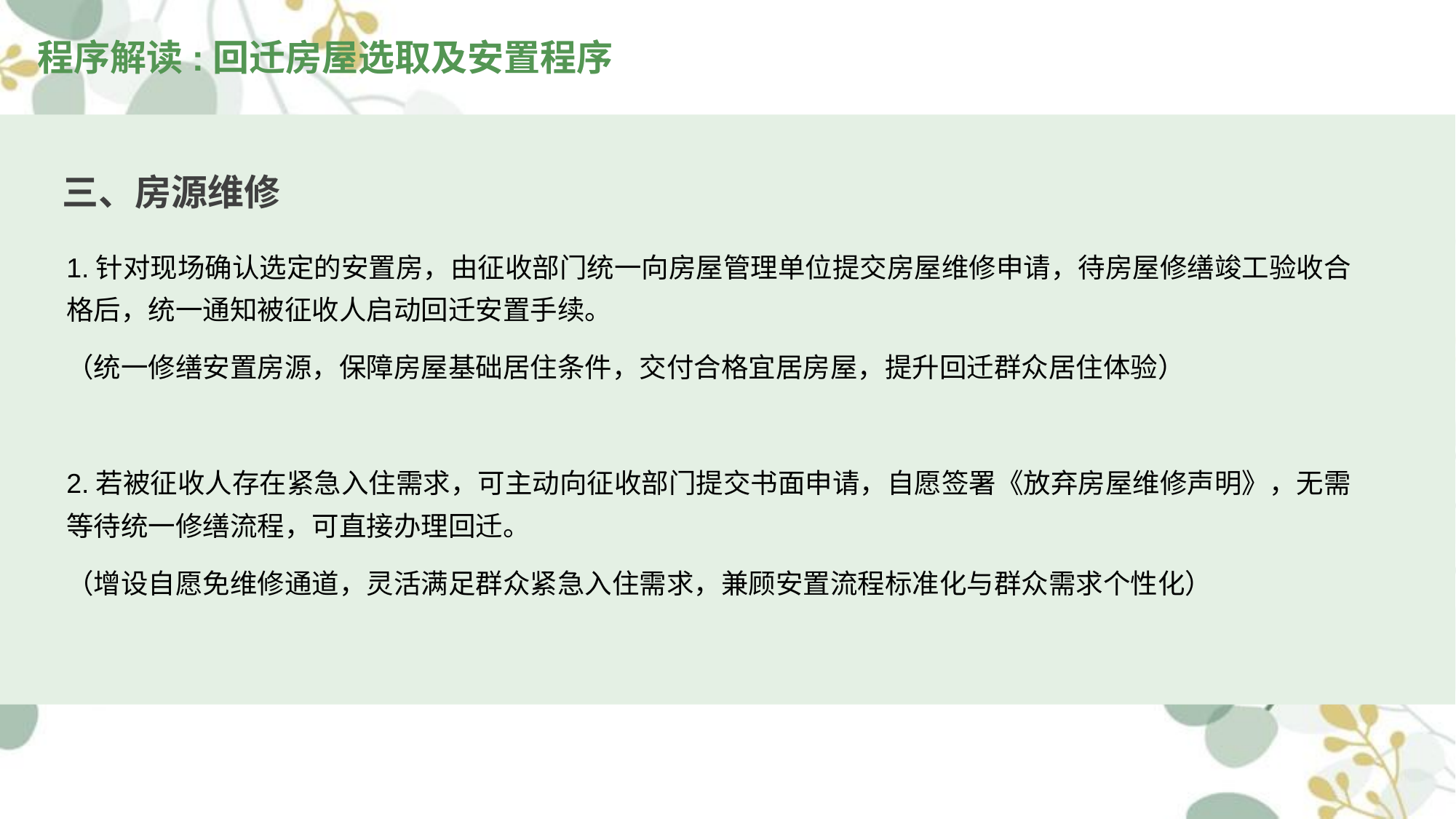

程序解读:回迁房屋选取及安置程序

# 三、房源维修
1.针对现场确认选定的安置房，由征收部门统一向房屋管理单位提交房屋维修申请，待房屋修缮竣工验收合格后，统一通知被征收人启动回迁安置手续。
（统一修缮安置房源，保障房屋基础居住条件，交付合格宜居房屋，提升回迁群众居住体验）

2.若被征收人存在紧急入住需求，可主动向征收部门提交书面申请，自愿签署《放弃房屋维修声明》，无需等待统一修缮流程，可直接办理回迁。
（增设自愿免维修通道，灵活满足群众紧急入住需求，兼顾安置流程标准化与群众需求个性化）